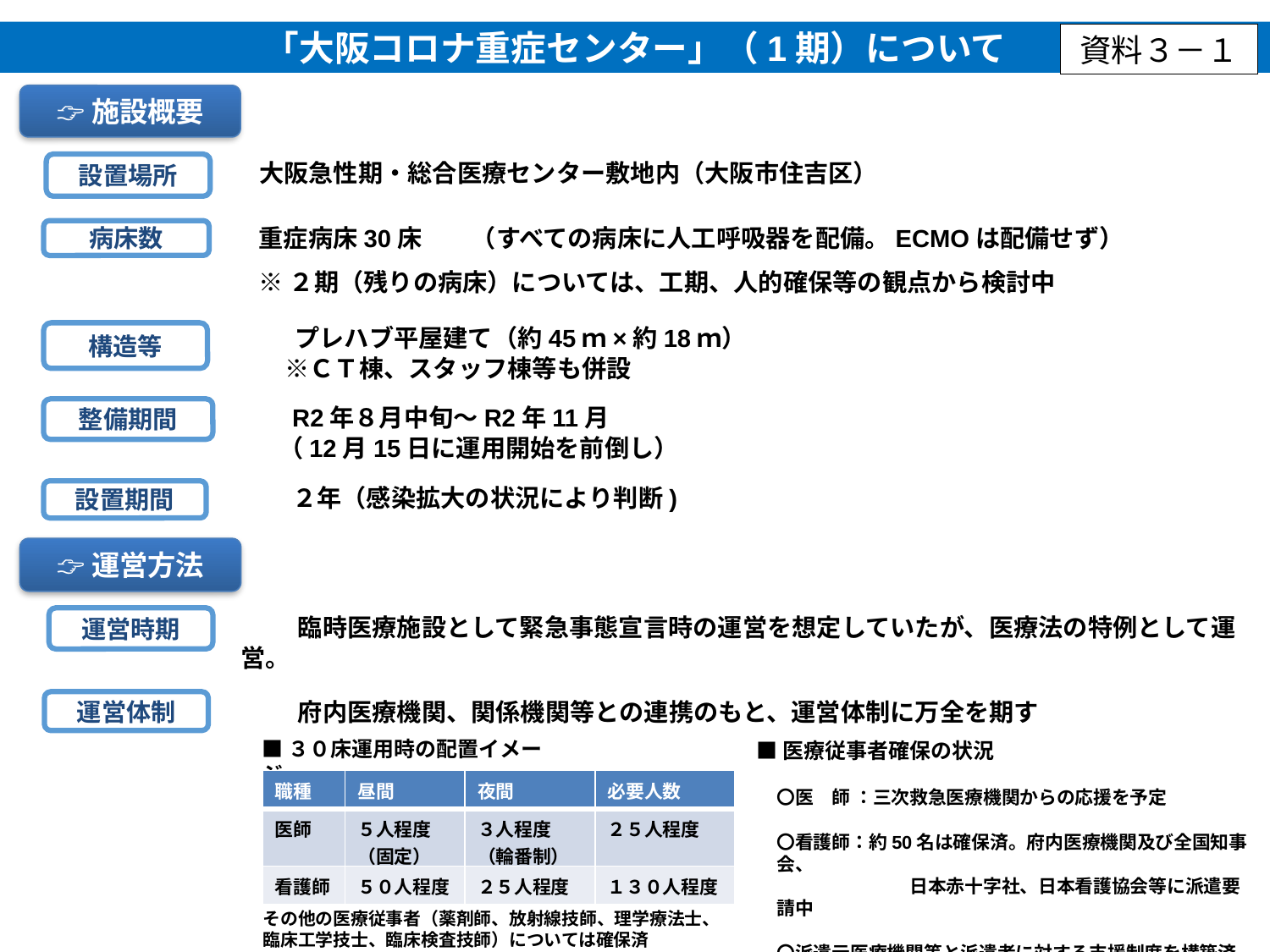

「大阪コロナ重症センター」（1期）について
資料３－１
👉施設概要
大阪急性期・総合医療センター敷地内（大阪市住吉区）
設置場所
重症病床30床　　（すべての病床に人工呼吸器を配備。ECMOは配備せず）
※２期（残りの病床）については、工期、人的確保等の観点から検討中
病床数

構造等
　　　プレハブ平屋建て（約45ｍ×約18ｍ）
　　　※ＣＴ棟、スタッフ棟等も併設
　　R2年８月中旬～R2年11月
　　（12月15日に運用開始を前倒し）
整備期間
　　　２年（感染拡大の状況により判断)

設置期間
👉運営方法

　　　臨時医療施設として緊急事態宣言時の運営を想定していたが、医療法の特例として運営。

運営時期

　　　府内医療機関、関係機関等との連携のもと、運営体制に万全を期す
運営体制
■３０床運用時の配置イメージ
■医療従事者確保の状況
| 職種 | 昼間 | 夜間 | 必要人数 |
| --- | --- | --- | --- |
| 医師 | ５人程度 （固定） | ３人程度 （輪番制） | ２５人程度 |
| 看護師 | ５０人程度 | ２５人程度 | １３０人程度 |
〇医　師 ：三次救急医療機関からの応援を予定

〇看護師：約50名は確保済。府内医療機関及び全国知事会、
　　　　　　　 日本赤十字社、日本看護協会等に派遣要請中

〇派遣元医療機関等と派遣者に対する支援制度を構築済
その他の医療従事者（薬剤師、放射線技師、理学療法士、
臨床工学技士、臨床検査技師）については確保済